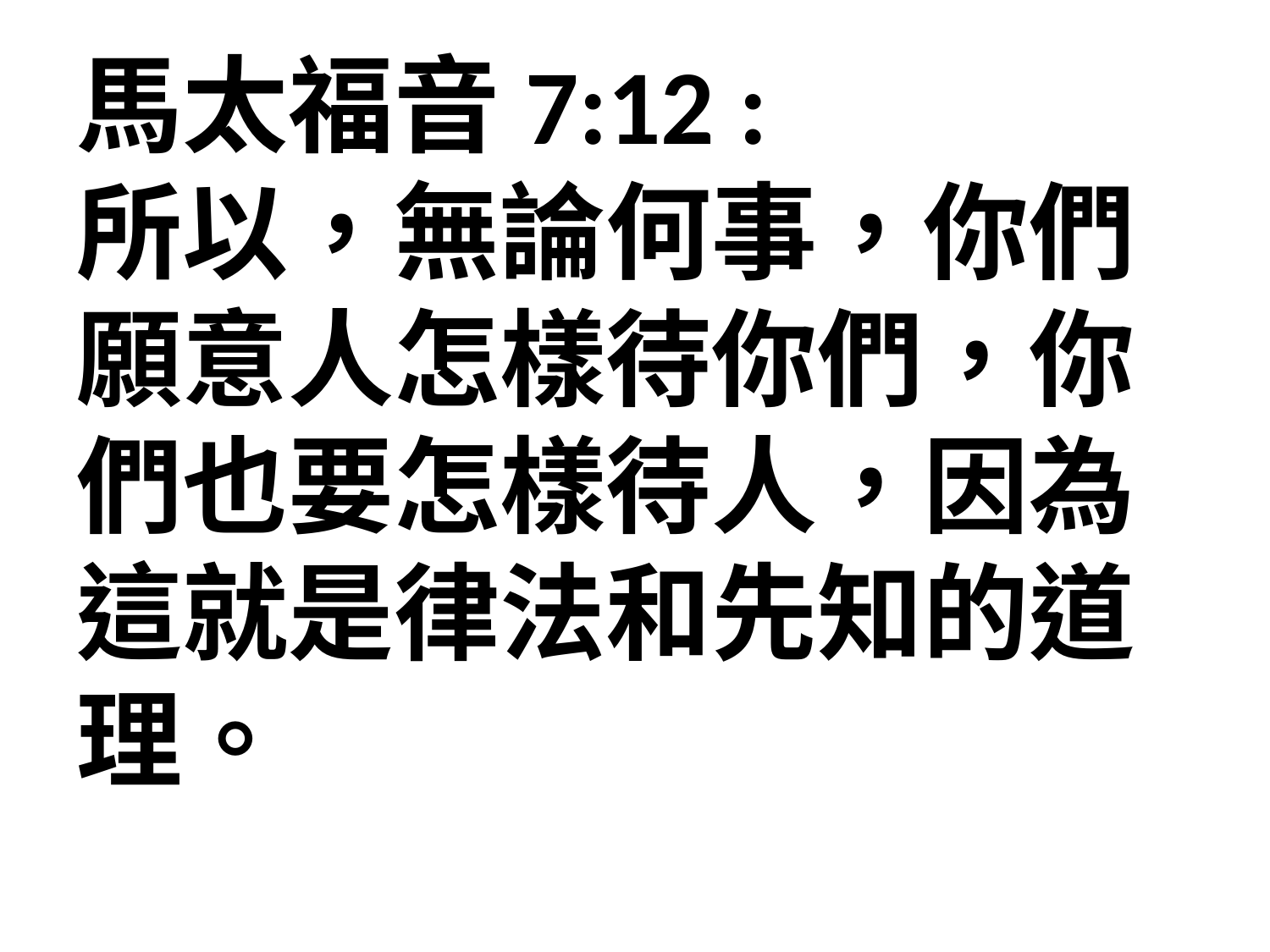

馬太福音7:12 :
所以，無論何事，你們願意人怎樣待你們，你們也要怎樣待人，因為這就是律法和先知的道理。